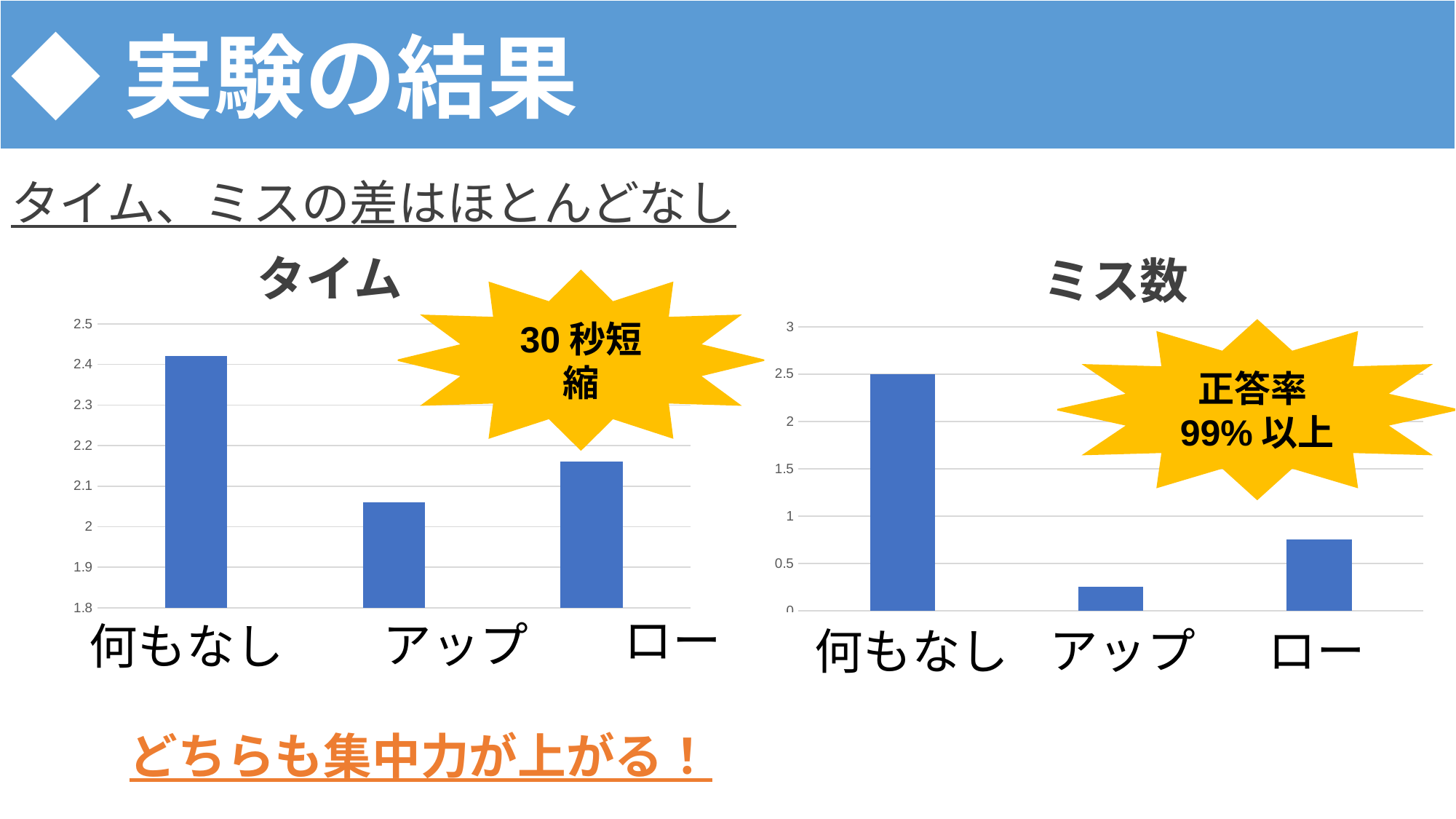

#
◆実験の結果
タイム、ミスの差はほとんどなし

タイム
ミス数

### Chart:

| Category | タイム |
|---|---|
| 何もなし | 2.42 |
| アップ | 2.06 |
| ロー | 2.16 |

### Chart:

| Category | ミス数 |
|---|---|
| 何もなし | 2.5 |
| アップ | 0.25 |
| ロー | 0.75 |
30秒短縮
正答率99%以上
ロー
アップ
何もなし

ロー
アップ
何もなし
どちらも集中力が上がる！